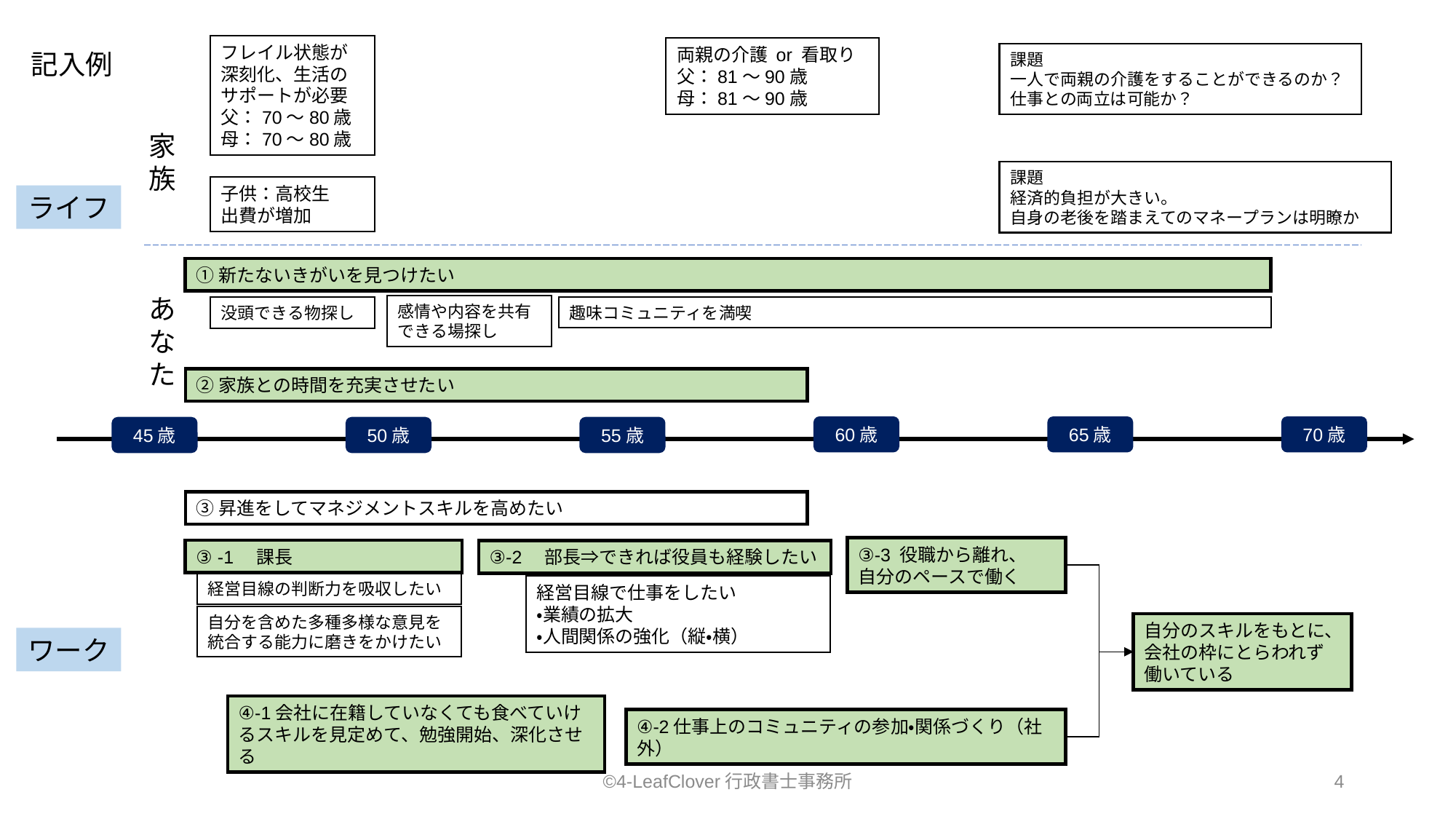

フレイル状態が深刻化、生活のサポートが必要
父：70～80歳母：70～80歳
両親の介護 or 看取り
父：81～90歳
母：81～90歳
記入例
課題
一人で両親の介護をすることができるのか？
仕事との両立は可能か？
家族
課題
経済的負担が大きい。
自身の老後を踏まえてのマネープランは明瞭か
子供：高校生
出費が増加
ライフ
①新たないきがいを見つけたい
あなた
感情や内容を共有できる場探し
趣味コミュニティを満喫
没頭できる物探し
②家族との時間を充実させたい
60歳
65歳
70歳
45歳
50歳
55歳
③昇進をしてマネジメントスキルを高めたい
③-3 役職から離れ、
自分のペースで働く
③ -1　課長
③-2　部長⇒できれば役員も経験したい
経営目線の判断力を吸収したい
経営目線で仕事をしたい
・業績の拡大
・人間関係の強化（縦・横）
自分を含めた多種多様な意見を統合する能力に磨きをかけたい
自分のスキルをもとに、会社の枠にとらわれず働いている
ワーク
④-1会社に在籍していなくても食べていけるスキルを見定めて、勉強開始、深化させる
④-2仕事上のコミュニティの参加・関係づくり（社外）
©4-LeafClover行政書士事務所
4